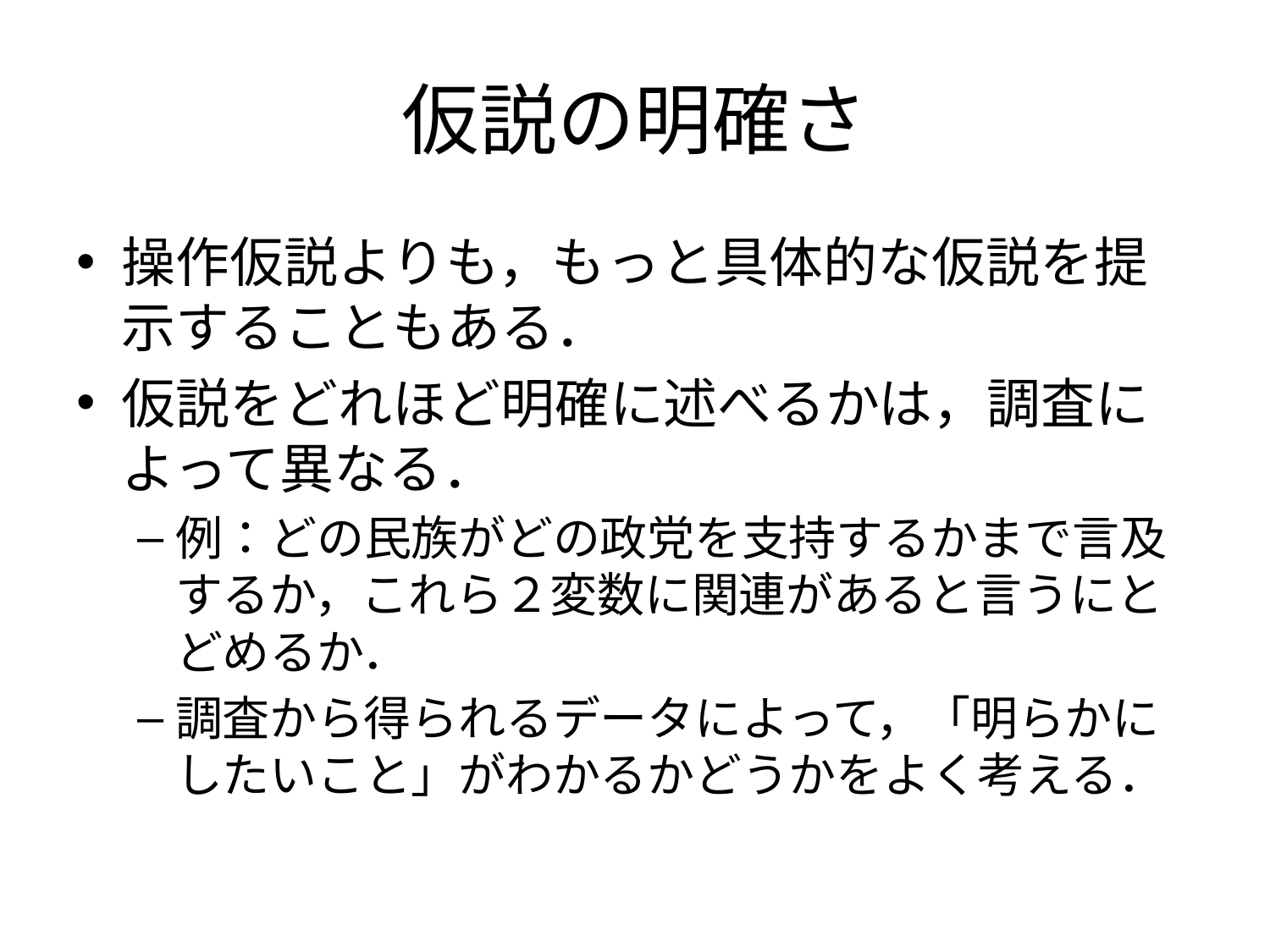

# 仮説の明確さ
操作仮説よりも，もっと具体的な仮説を提示することもある．
仮説をどれほど明確に述べるかは，調査によって異なる．
例：どの民族がどの政党を支持するかまで言及するか，これら２変数に関連があると言うにとどめるか．
調査から得られるデータによって，「明らかにしたいこと」がわかるかどうかをよく考える．